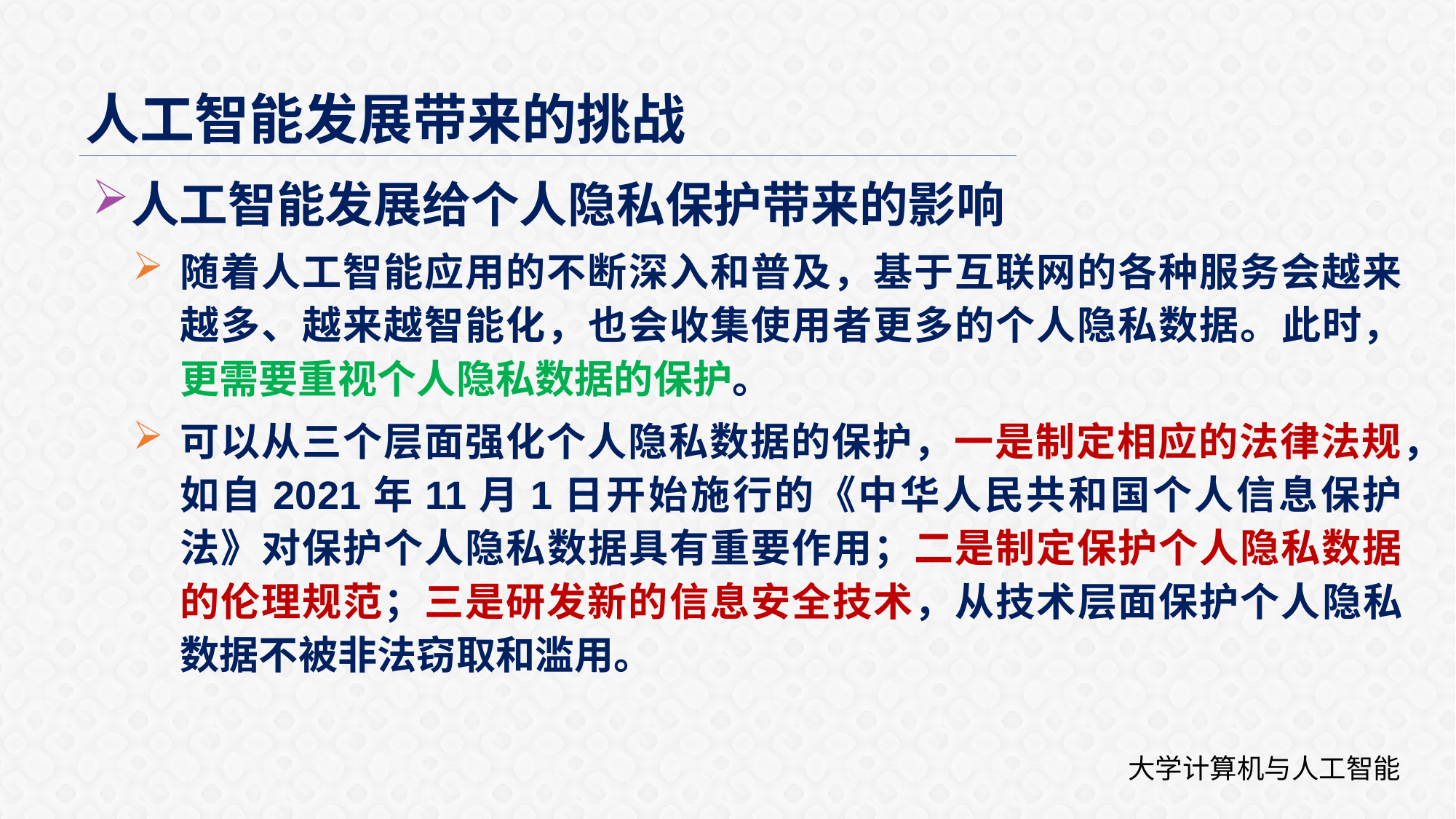

人工智能发展带来的挑战
人工智能发展给个人隐私保护带来的影响
随着人工智能应用的不断深入和普及，基于互联网的各种服务会越来越多、越来越智能化，也会收集使用者更多的个人隐私数据。此时，更需要重视个人隐私数据的保护。
可以从三个层面强化个人隐私数据的保护，一是制定相应的法律法规，如自2021年11月1日开始施行的《中华人民共和国个人信息保护法》对保护个人隐私数据具有重要作用；二是制定保护个人隐私数据的伦理规范；三是研发新的信息安全技术，从技术层面保护个人隐私数据不被非法窃取和滥用。